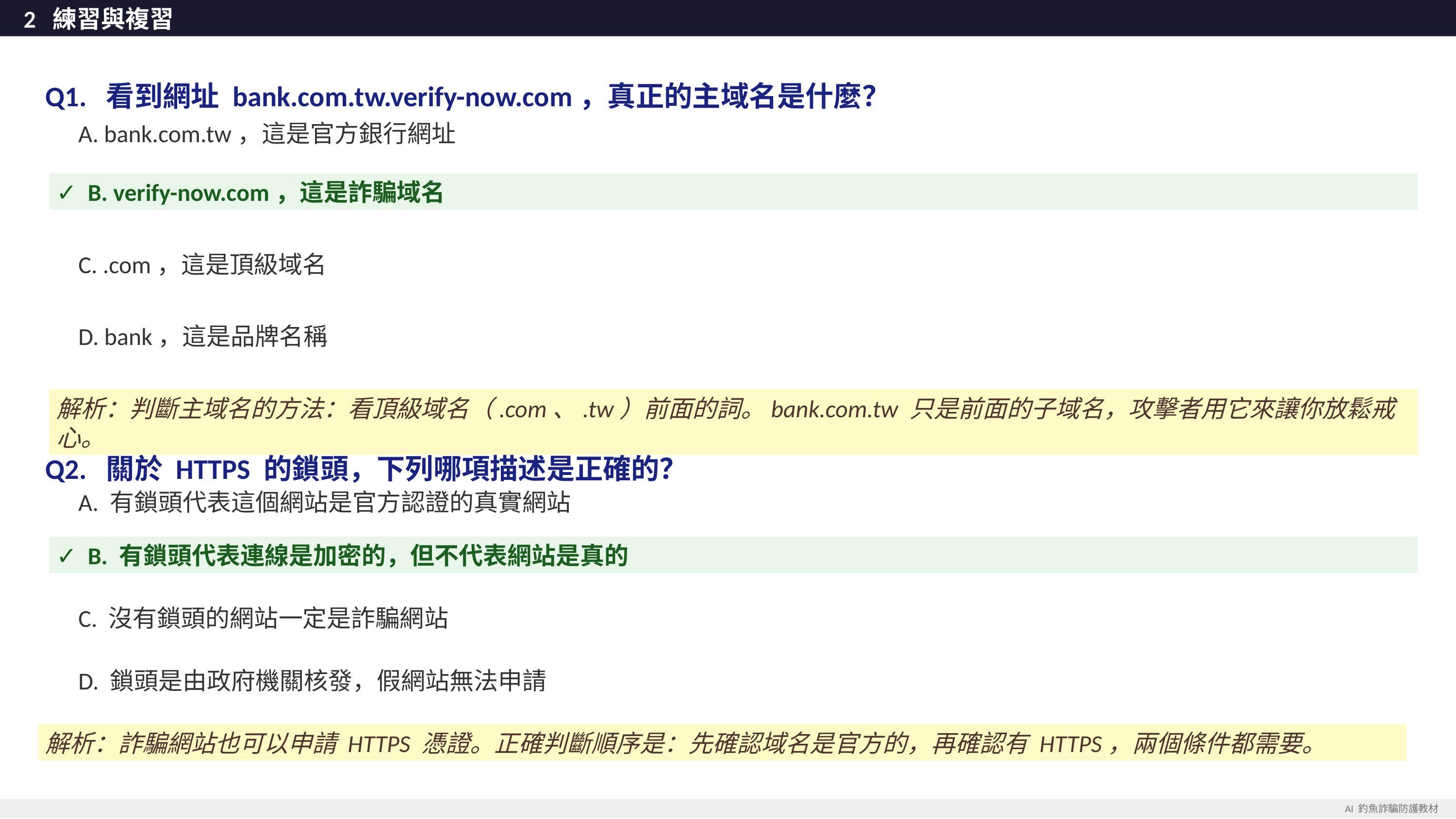

2  練習與複習
Q1.  看到網址 bank.com.tw.verify-now.com，真正的主域名是什麼？
    A. bank.com.tw，這是官方銀行網址
✓  B. verify-now.com，這是詐騙域名
    C. .com，這是頂級域名
    D. bank，這是品牌名稱
解析：判斷主域名的方法：看頂級域名（.com、.tw）前面的詞。bank.com.tw 只是前面的子域名，攻擊者用它來讓你放鬆戒心。
Q2.  關於 HTTPS 的鎖頭，下列哪項描述是正確的？
    A. 有鎖頭代表這個網站是官方認證的真實網站
✓  B. 有鎖頭代表連線是加密的，但不代表網站是真的
    C. 沒有鎖頭的網站一定是詐騙網站
    D. 鎖頭是由政府機關核發，假網站無法申請
解析：詐騙網站也可以申請 HTTPS 憑證。正確判斷順序是：先確認域名是官方的，再確認有 HTTPS，兩個條件都需要。
AI 釣魚詐騙防護教材